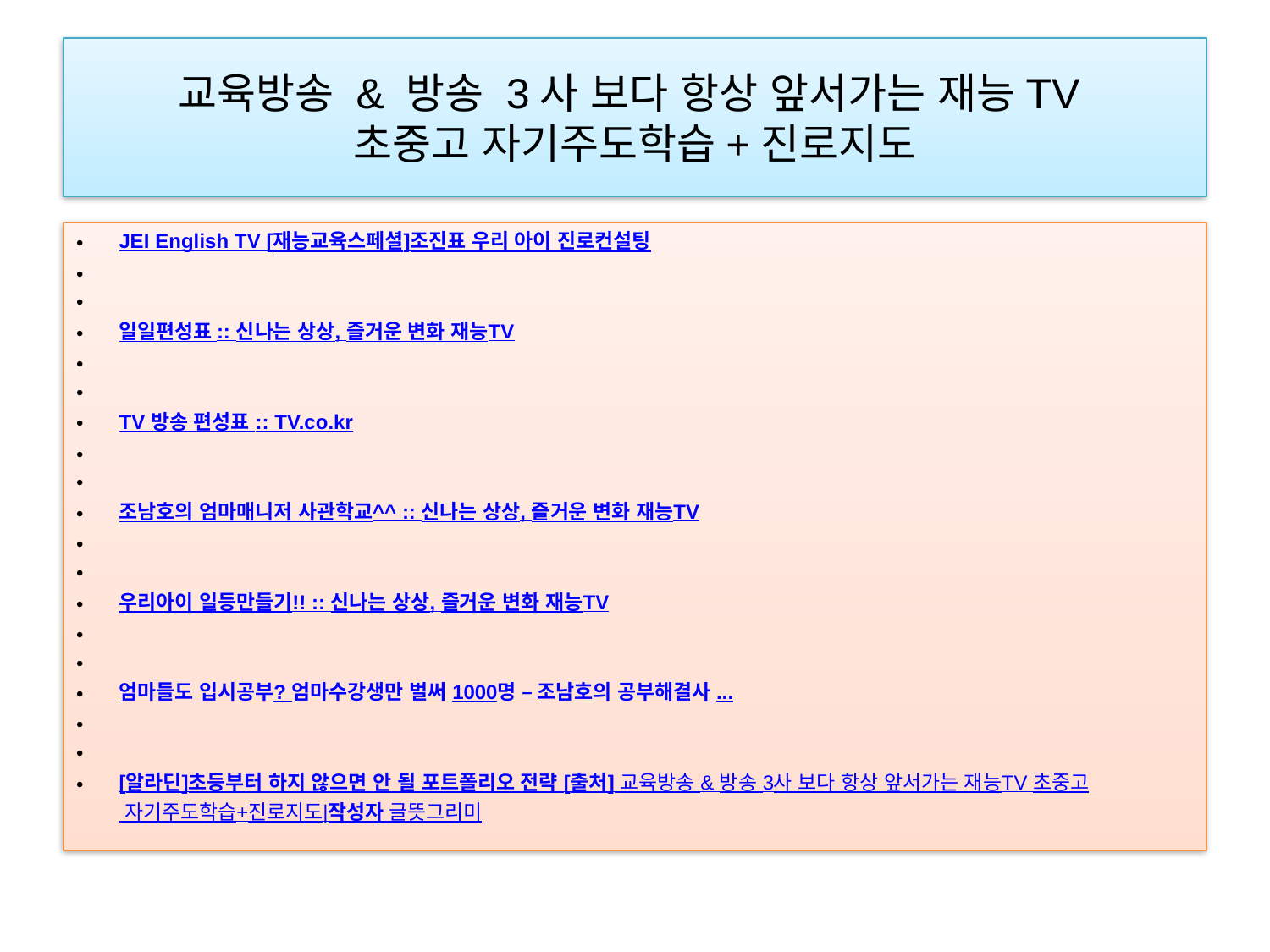

# 교육방송 & 방송 3사 보다 항상 앞서가는 재능TV 초중고 자기주도학습+진로지도
JEI English TV [재능교육스페셜]조진표 우리 아이 진로컨설팅

일일편성표 :: 신나는 상상, 즐거운 변화 재능TV

TV 방송 편성표 :: TV.co.kr

조남호의 엄마매니저 사관학교^^ :: 신나는 상상, 즐거운 변화 재능TV

우리아이 일등만들기!! :: 신나는 상상, 즐거운 변화 재능TV

엄마들도 입시공부? 엄마수강생만 벌써 1000명 – 조남호의 공부해결사 ...

[알라딘]초등부터 하지 않으면 안 될 포트폴리오 전략 [출처] 교육방송 & 방송 3사 보다 항상 앞서가는 재능TV 초중고 자기주도학습+진로지도|작성자 글뜻그리미